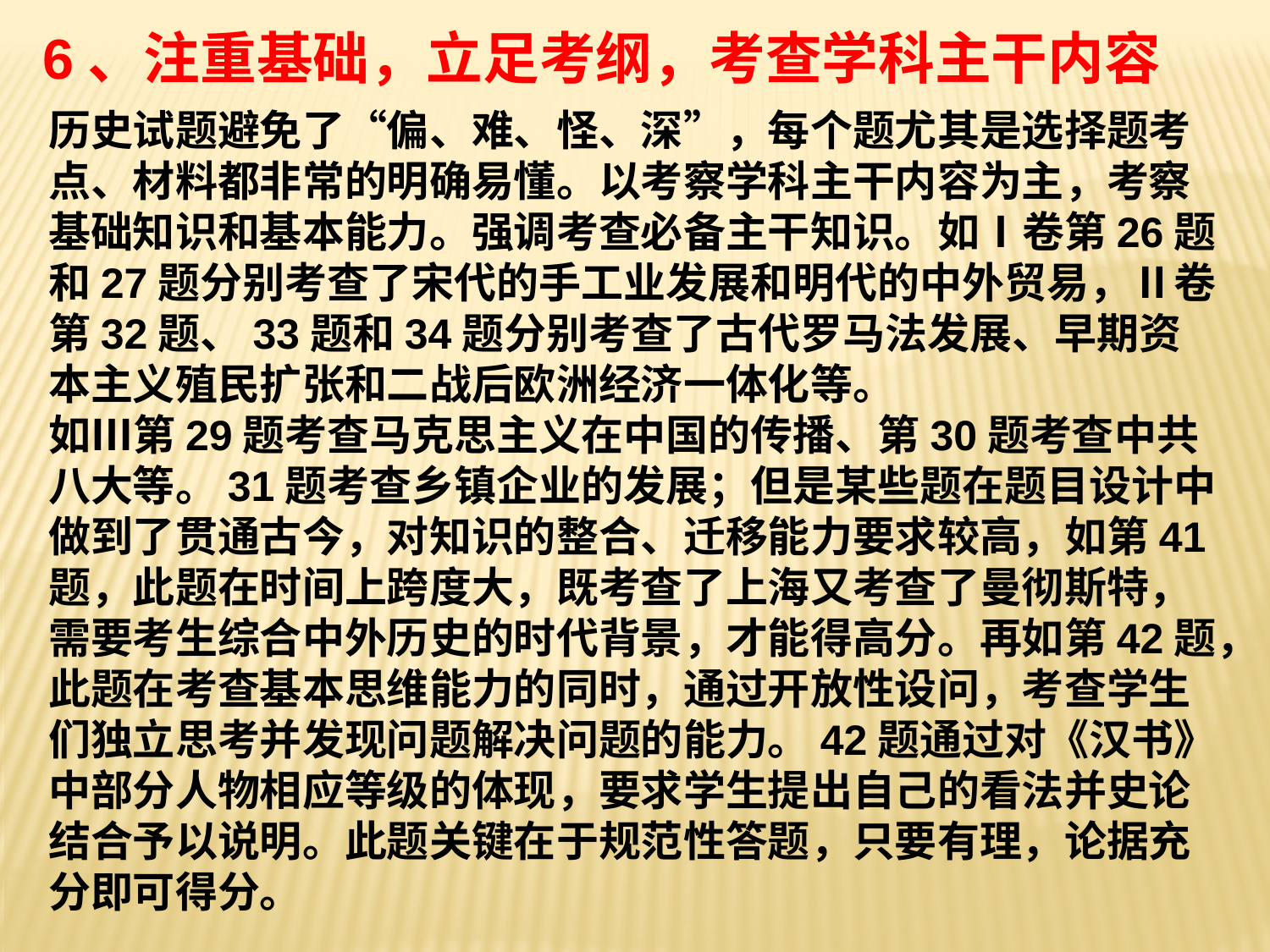

6、注重基础，立足考纲，考查学科主干内容
历史试题避免了“偏、难、怪、深”，每个题尤其是选择题考点、材料都非常的明确易懂。以考察学科主干内容为主，考察基础知识和基本能力。强调考查必备主干知识。如Ⅰ卷第26题和27题分别考查了宋代的手工业发展和明代的中外贸易，Ⅱ卷第32题、33题和34题分别考查了古代罗马法发展、早期资本主义殖民扩张和二战后欧洲经济一体化等。
如Ⅲ第29题考查马克思主义在中国的传播、第30题考查中共八大等。31题考查乡镇企业的发展；但是某些题在题目设计中做到了贯通古今，对知识的整合、迁移能力要求较高，如第41题，此题在时间上跨度大，既考查了上海又考查了曼彻斯特，需要考生综合中外历史的时代背景，才能得高分。再如第42题，此题在考查基本思维能力的同时，通过开放性设问，考查学生们独立思考并发现问题解决问题的能力。42题通过对《汉书》中部分人物相应等级的体现，要求学生提出自己的看法并史论结合予以说明。此题关键在于规范性答题，只要有理，论据充分即可得分。